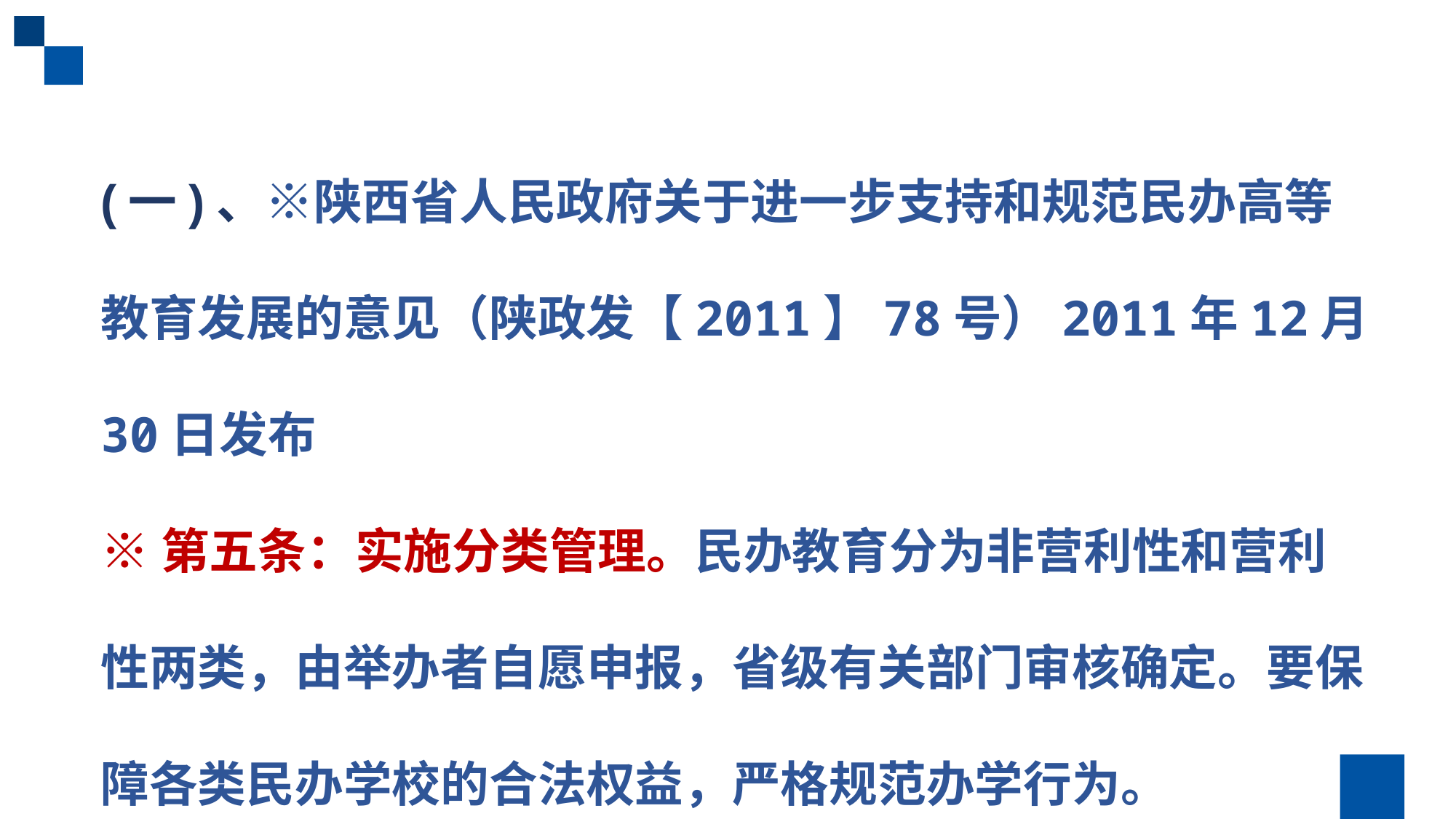

(一)、※陕西省人民政府关于进一步支持和规范民办高等教育发展的意见（陕政发【2011】78号）2011年12月30日发布
※第五条：实施分类管理。民办教育分为非营利性和营利性两类，由举办者自愿申报，省级有关部门审核确定。要保障各类民办学校的合法权益，严格规范办学行为。

82